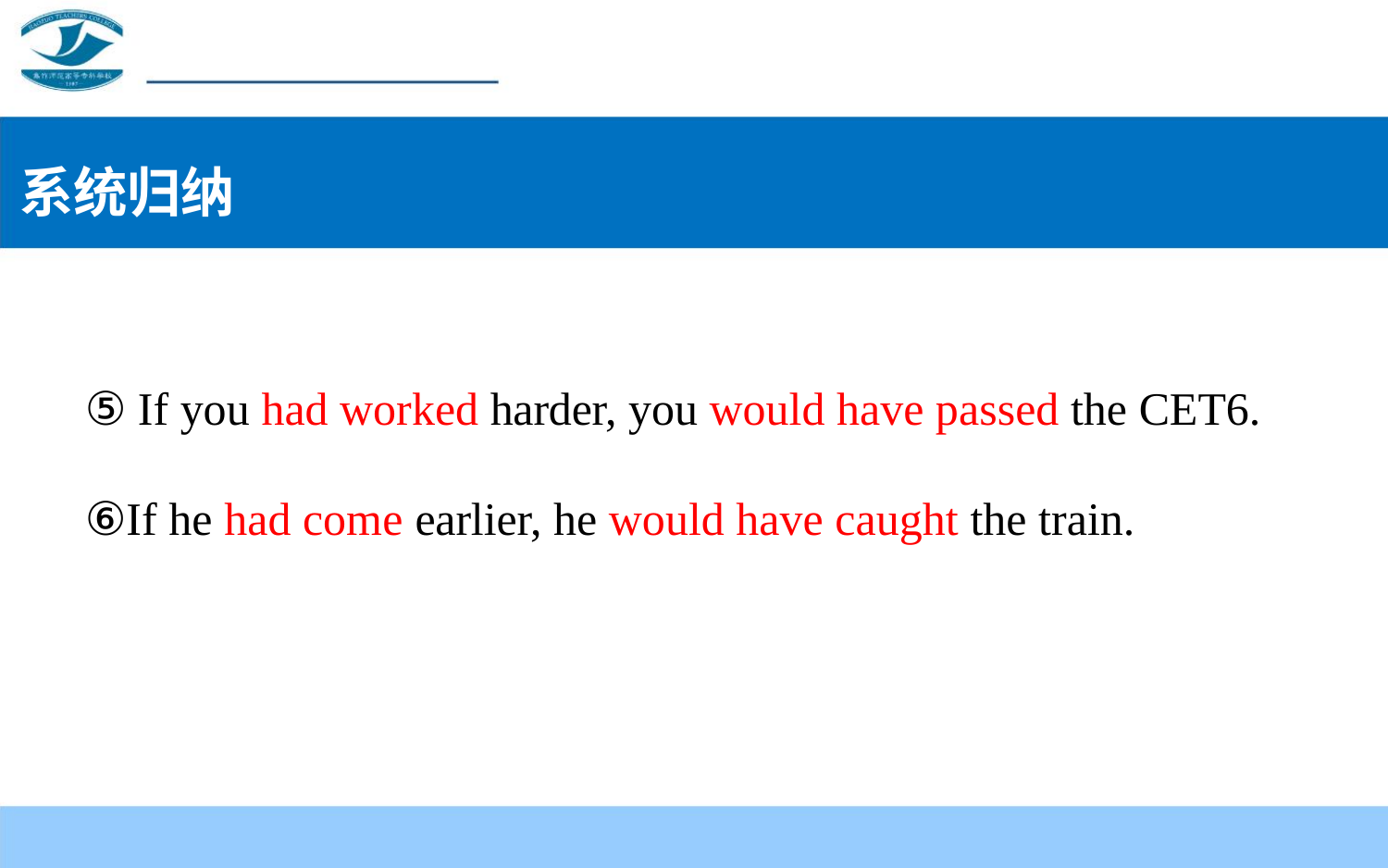

系统归纳
⑤ If you had worked harder, you would have passed the CET6.
⑥If he had come earlier, he would have caught the train.